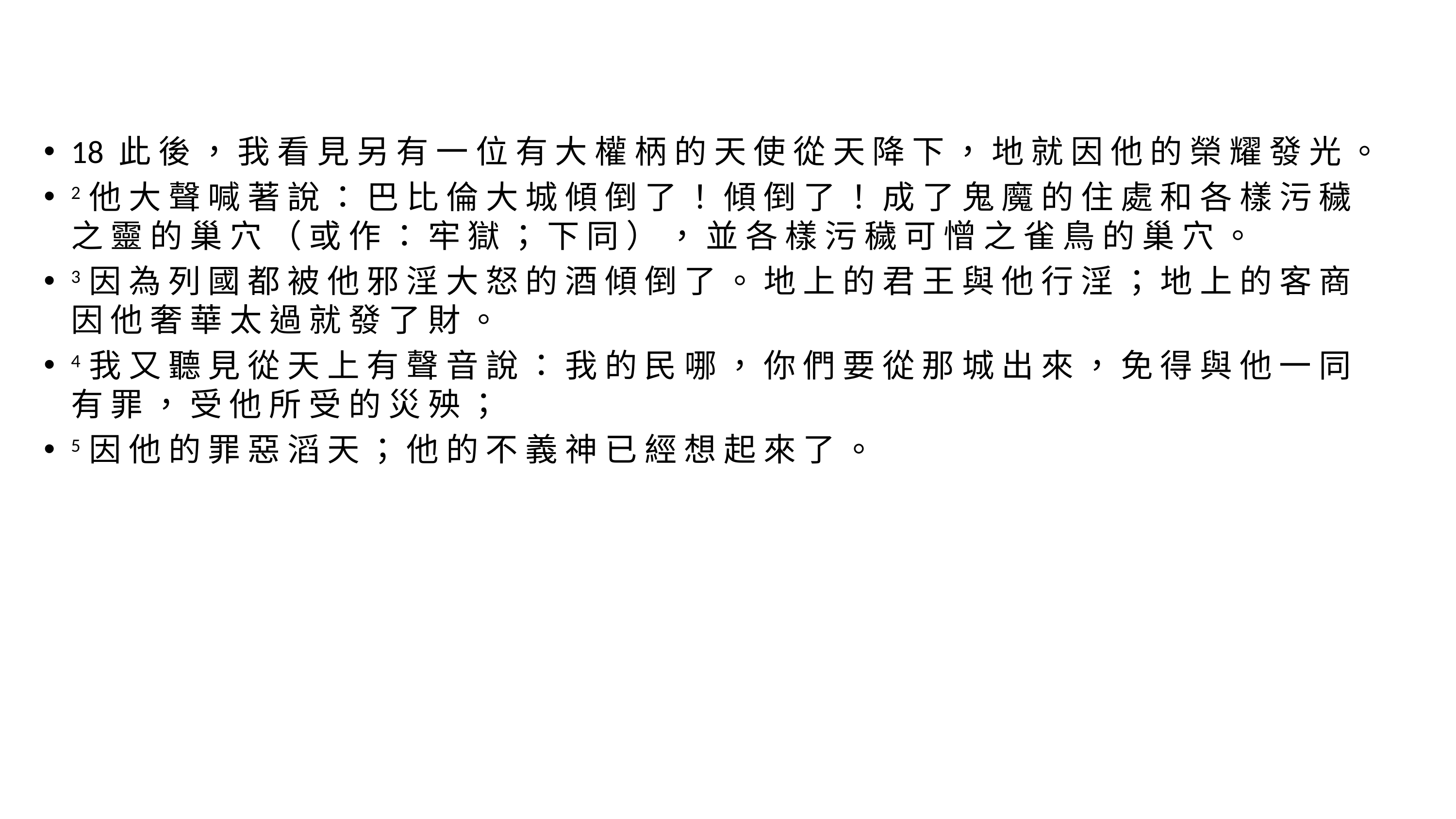

#
18 此 後 ， 我 看 見 另 有 一 位 有 大 權 柄 的 天 使 從 天 降 下 ， 地 就 因 他 的 榮 耀 發 光 。
2 他 大 聲 喊 著 說 ： 巴 比 倫 大 城 傾 倒 了 ！ 傾 倒 了 ！ 成 了 鬼 魔 的 住 處 和 各 樣 污 穢 之 靈 的 巢 穴 （ 或 作 ： 牢 獄 ； 下 同 ） ， 並 各 樣 污 穢 可 憎 之 雀 鳥 的 巢 穴 。
3 因 為 列 國 都 被 他 邪 淫 大 怒 的 酒 傾 倒 了 。 地 上 的 君 王 與 他 行 淫 ； 地 上 的 客 商 因 他 奢 華 太 過 就 發 了 財 。
4 我 又 聽 見 從 天 上 有 聲 音 說 ： 我 的 民 哪 ， 你 們 要 從 那 城 出 來 ， 免 得 與 他 一 同 有 罪 ， 受 他 所 受 的 災 殃 ；
5 因 他 的 罪 惡 滔 天 ； 他 的 不 義 神 已 經 想 起 來 了 。